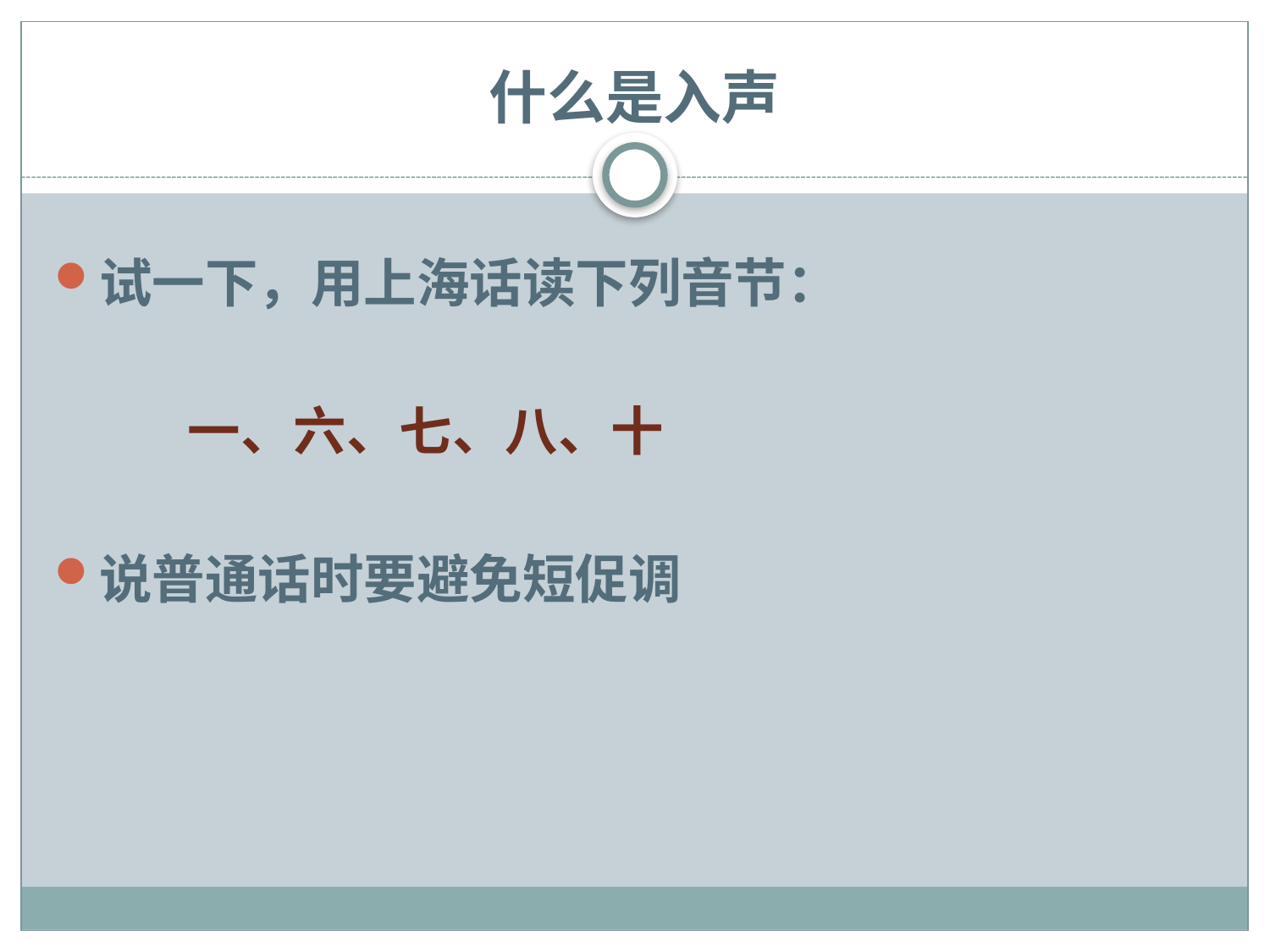

# 什么是入声
试一下，用上海话读下列音节：

          一、六、七、八、十

说普通话时要避免短促调